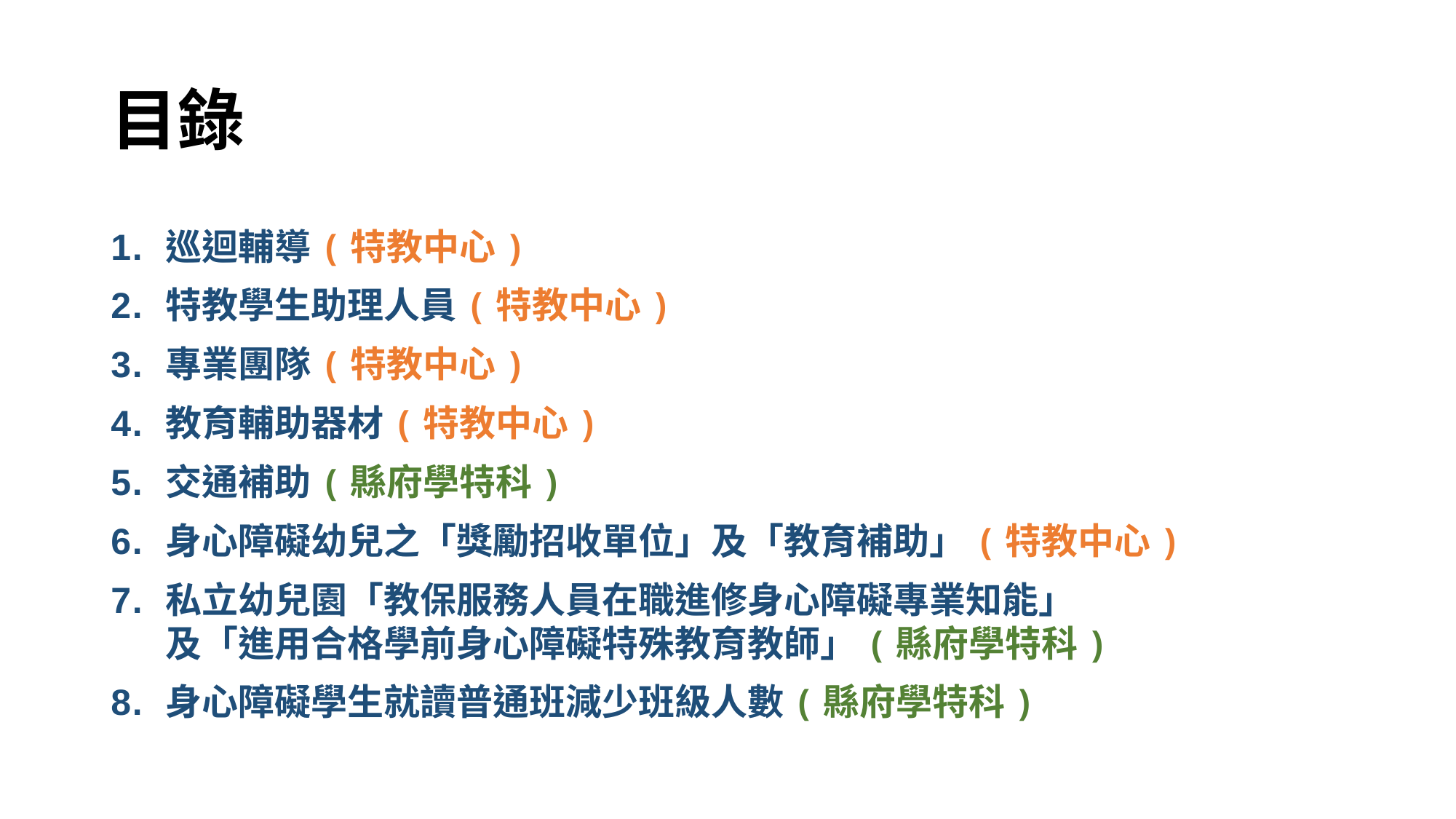

# 目錄
巡迴輔導(特教中心)
特教學生助理人員(特教中心)
專業團隊(特教中心)
教育輔助器材(特教中心)
交通補助(縣府學特科)
身心障礙幼兒之「獎勵招收單位」及「教育補助」(特教中心)
私立幼兒園「教保服務人員在職進修身心障礙專業知能」
及「進用合格學前身心障礙特殊教育教師」(縣府學特科)
身心障礙學生就讀普通班減少班級人數(縣府學特科)